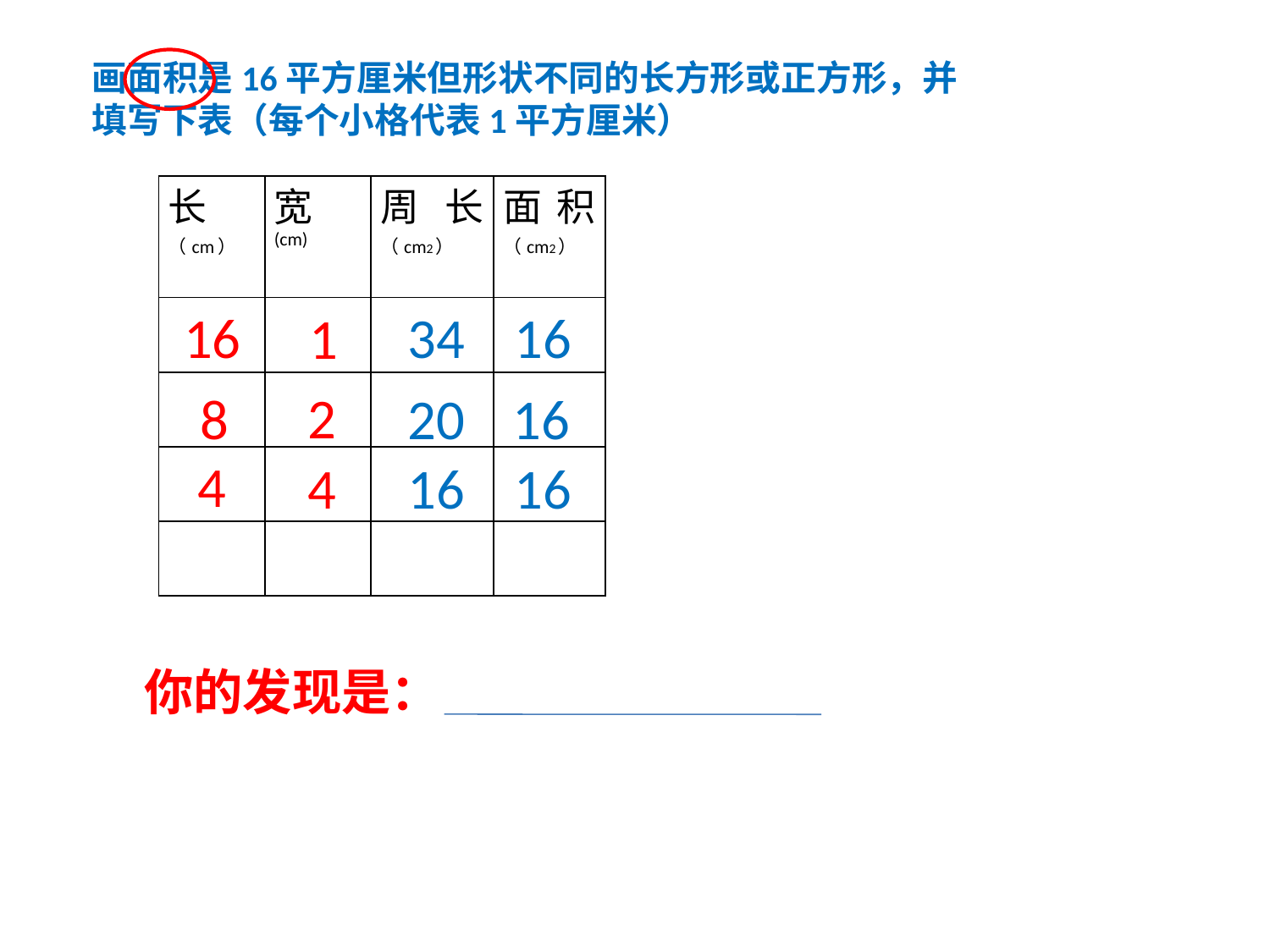

画面积是16平方厘米但形状不同的长方形或正方形，并填写下表（每个小格代表1平方厘米）

| 长（cm） | 宽 (cm) | 周长（cm2） | 面积（cm2） |
| --- | --- | --- | --- |
|  |  |  |  |
|  |  |  |  |
|  |  |  |  |
|  |  |  |  |
34
16
16
1
2
16
20
8
4
4
16
16
你的发现是：